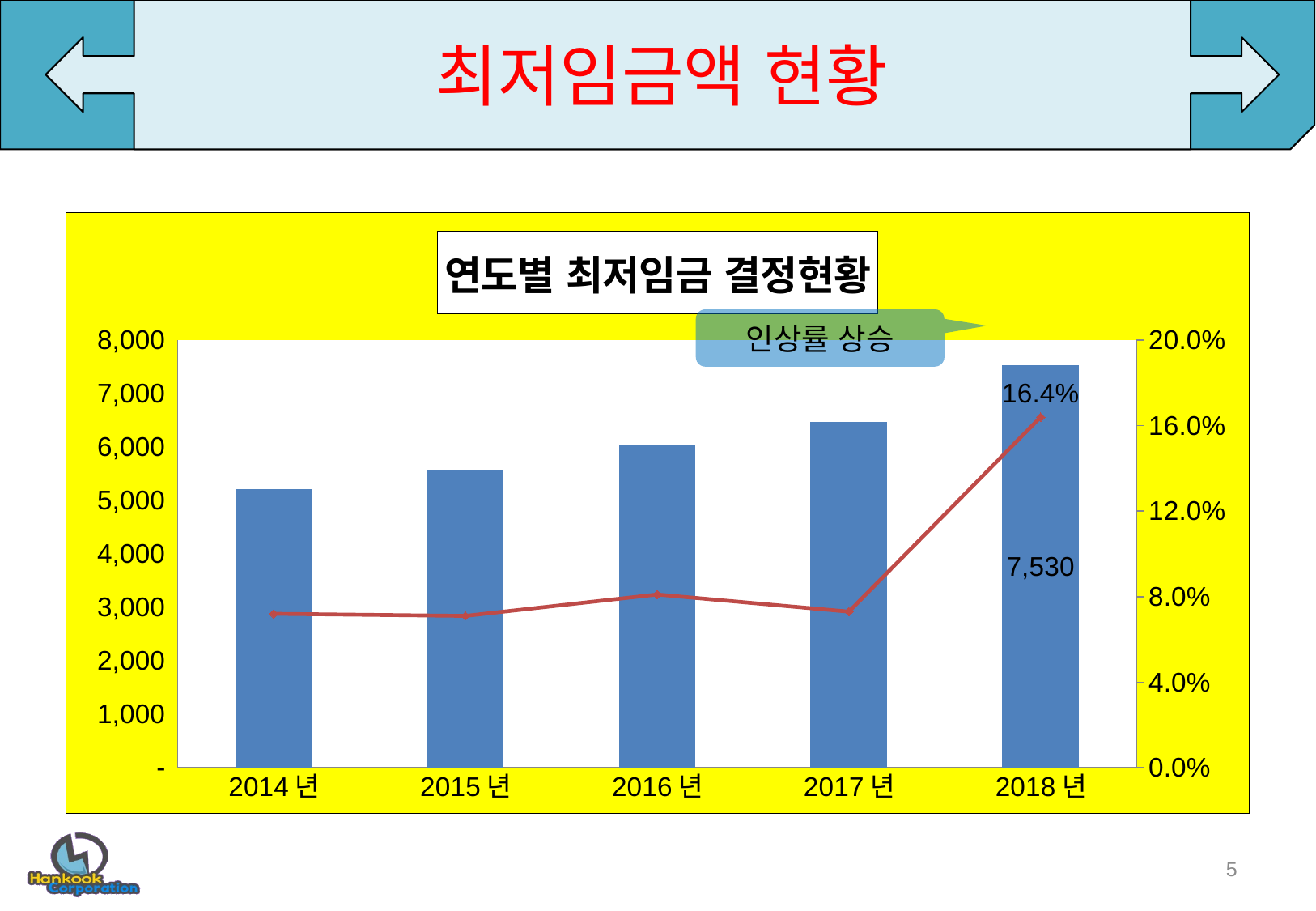

# 최저임금액 현황

### Chart: 연도별 최저임금 결정현황

| Category | 최저임금 | 인상률 |
|---|---|---|
| 2014년 | 5210.0 | 0.072 |
| 2015년 | 5580.0 | 0.071 |
| 2016년 | 6030.0 | 0.081 |
| 2017년 | 6470.0 | 0.073 |
| 2018년 | 7530.0 | 0.164 |
인상률 상승
5